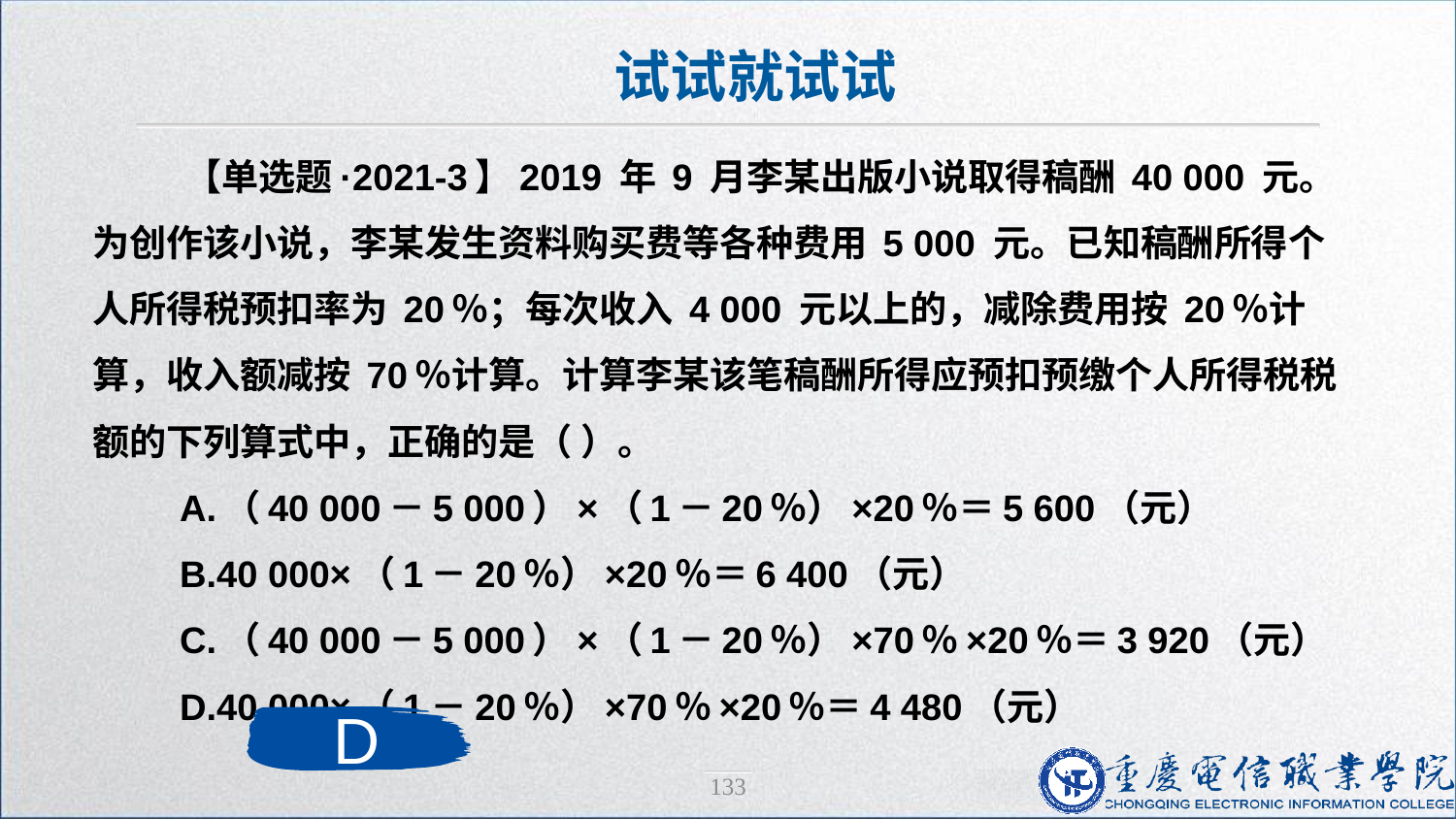

试试就试试
 【单选题·2021-3】2019 年 9 月李某出版小说取得稿酬 40 000 元。为创作该小说，李某发生资料购买费等各种费用 5 000 元。已知稿酬所得个人所得税预扣率为 20％；每次收入 4 000 元以上的，减除费用按 20％计算，收入额减按 70％计算。计算李某该笔稿酬所得应预扣预缴个人所得税税额的下列算式中，正确的是（ ）。
 A.（40 000－5 000）×（1－20％）×20％＝5 600（元）
 B.40 000×（1－20％）×20％＝6 400（元）
 C.（40 000－5 000）×（1－20％）×70％×20％＝3 920（元）
 D.40 000×（1－20％）×70％×20％＝4 480（元）

D
133